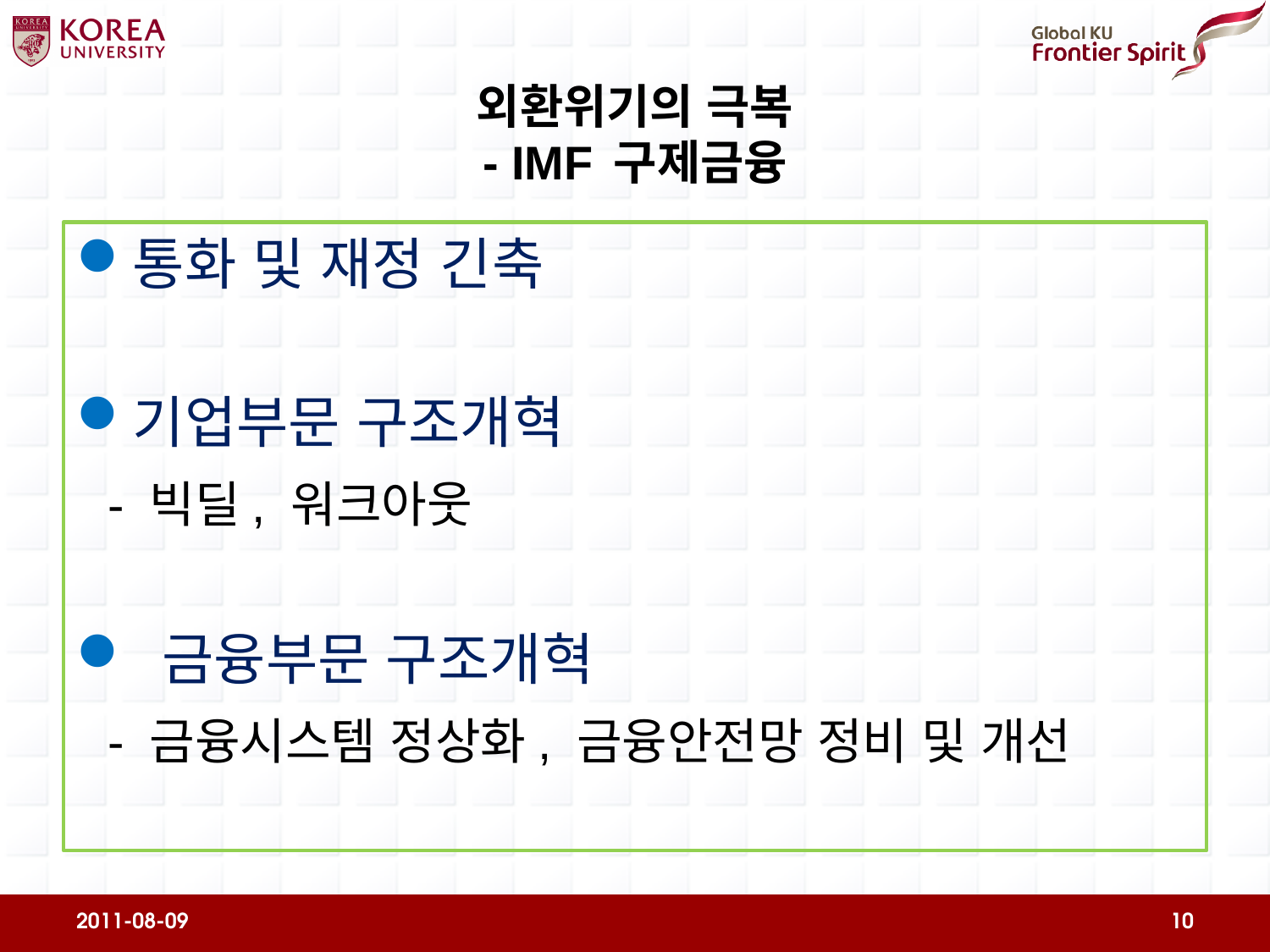

# 외환위기의 극복 - IMF 구제금융
통화 및 재정 긴축

기업부문 구조개혁
  - 빅딜, 워크아웃

 금융부문 구조개혁
  - 금융시스템 정상화, 금융안전망 정비 및 개선

2011-08-09
10